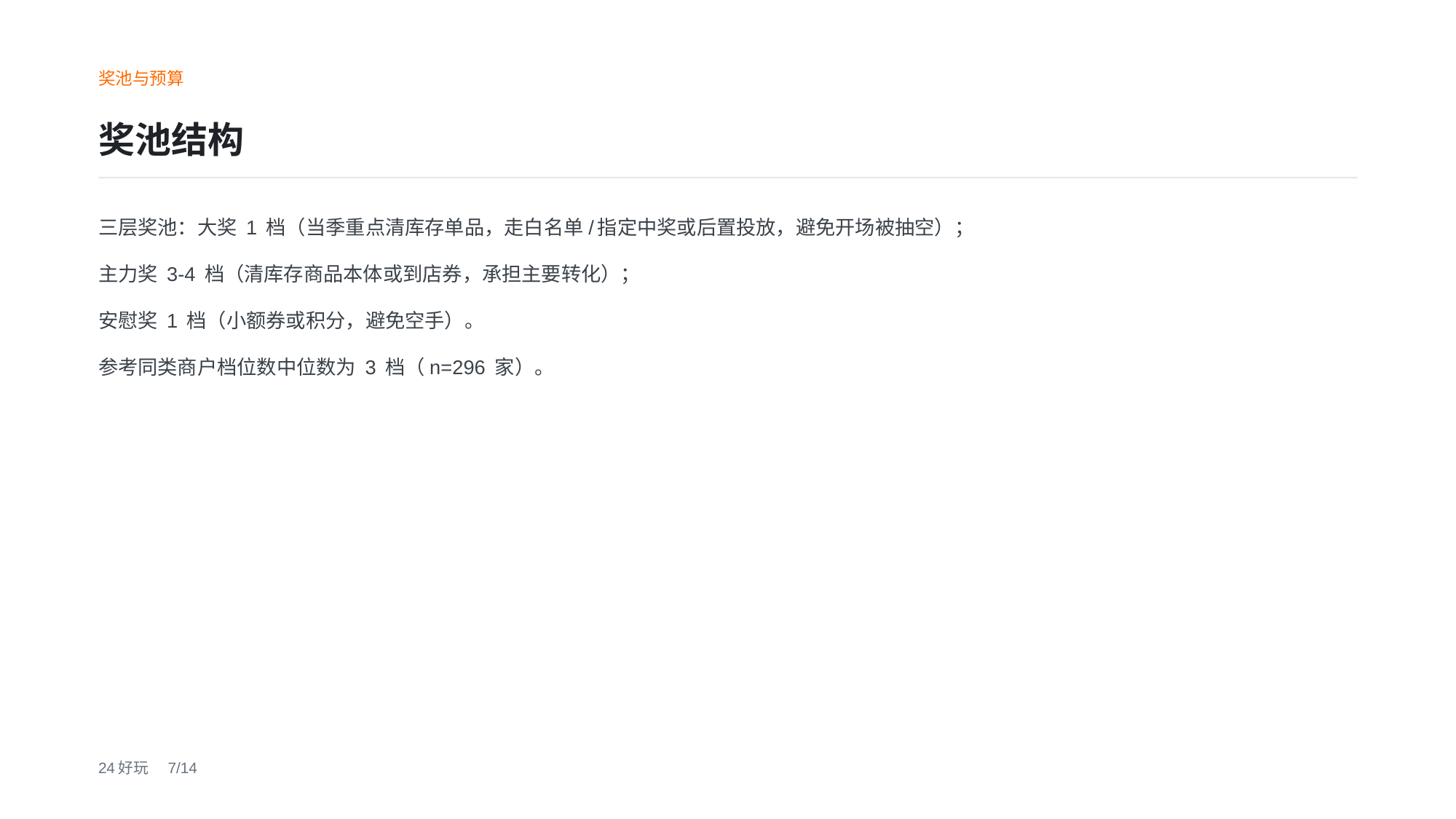

奖池与预算
奖池结构

三层奖池：大奖 1 档（当季重点清库存单品，走白名单/指定中奖或后置投放，避免开场被抽空）；
主力奖 3-4 档（清库存商品本体或到店券，承担主要转化）；
安慰奖 1 档（小额券或积分，避免空手）。
参考同类商户档位数中位数为 3 档（n=296 家）。
24好玩　7/14